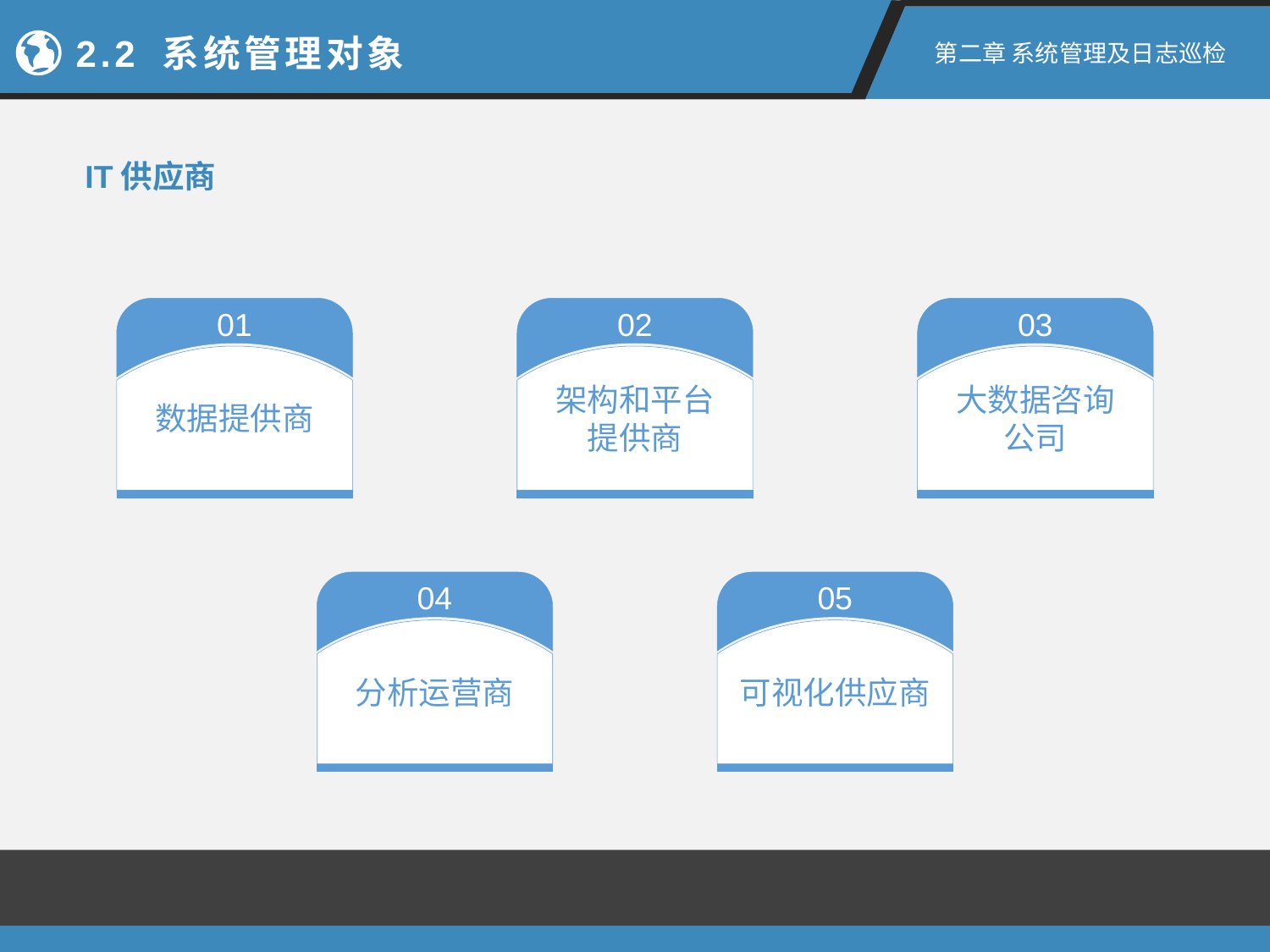

2.2 系统管理对象

第二章 系统管理及日志巡检
IT供应商
01
数据提供商

02
架构和平台
提供商

03
大数据咨询
公司

04
分析运营商

05
可视化供应商